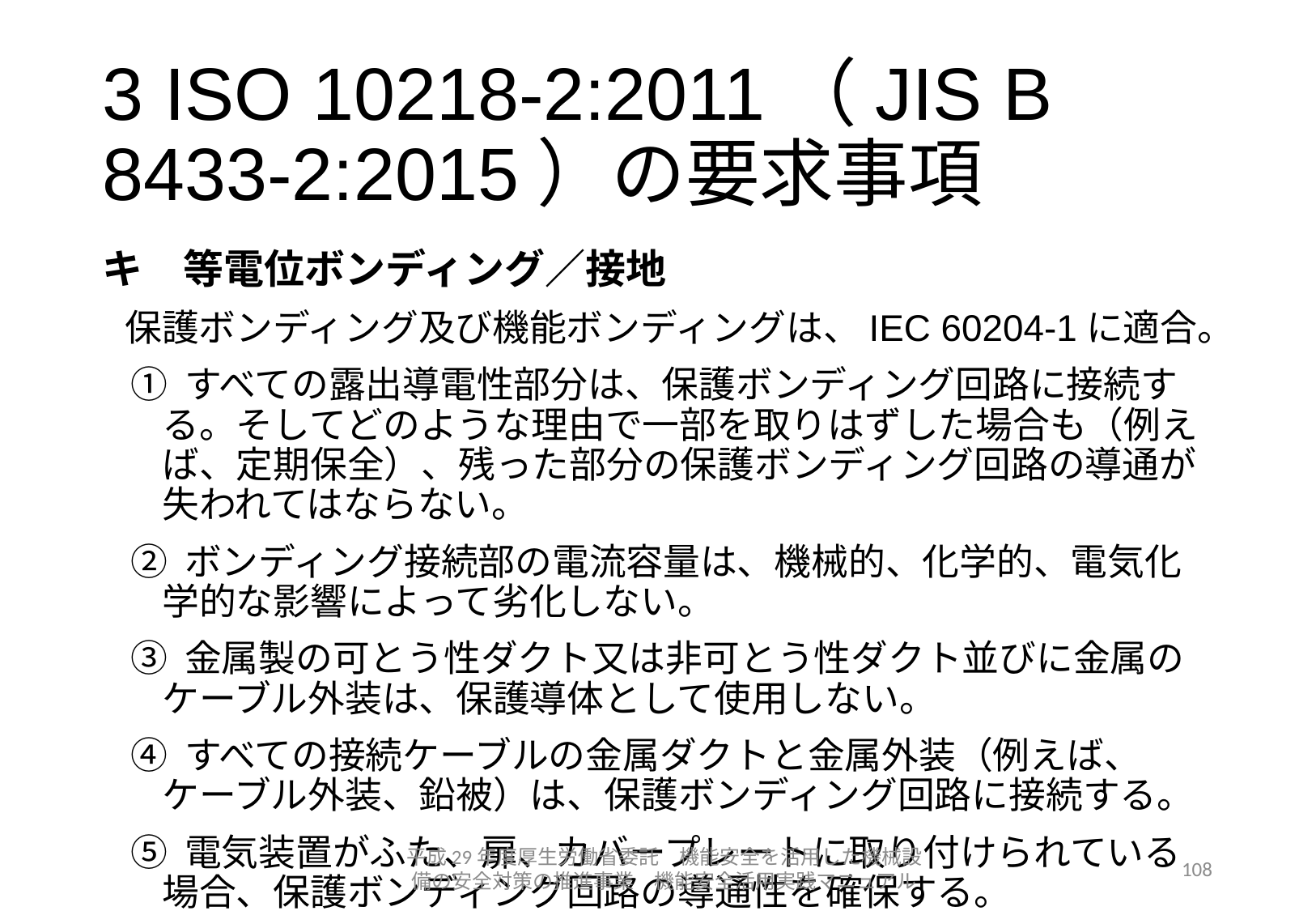

# 3 ISO 10218-2:2011（JIS B 8433-2:2015）の要求事項
キ　等電位ボンディング／接地
保護ボンディング及び機能ボンディングは、IEC 60204-1に適合。
① すべての露出導電性部分は、保護ボンディング回路に接続する。そしてどのような理由で一部を取りはずした場合も（例えば、定期保全）、残った部分の保護ボンディング回路の導通が失われてはならない。
② ボンディング接続部の電流容量は、機械的、化学的、電気化学的な影響によって劣化しない。
③ 金属製の可とう性ダクト又は非可とう性ダクト並びに金属のケーブル外装は、保護導体として使用しない。
④ すべての接続ケーブルの金属ダクトと金属外装（例えば、ケーブル外装、鉛被）は、保護ボンディング回路に接続する。
⑤ 電気装置がふた、扉、カバープレートに取り付けられている場合、保護ボンディング回路の導通性を確保する。
平成29年度厚生労働省委託　機能安全を活用した機械設備の安全対策の推進事業　機能安全活用実践マニュアル
108